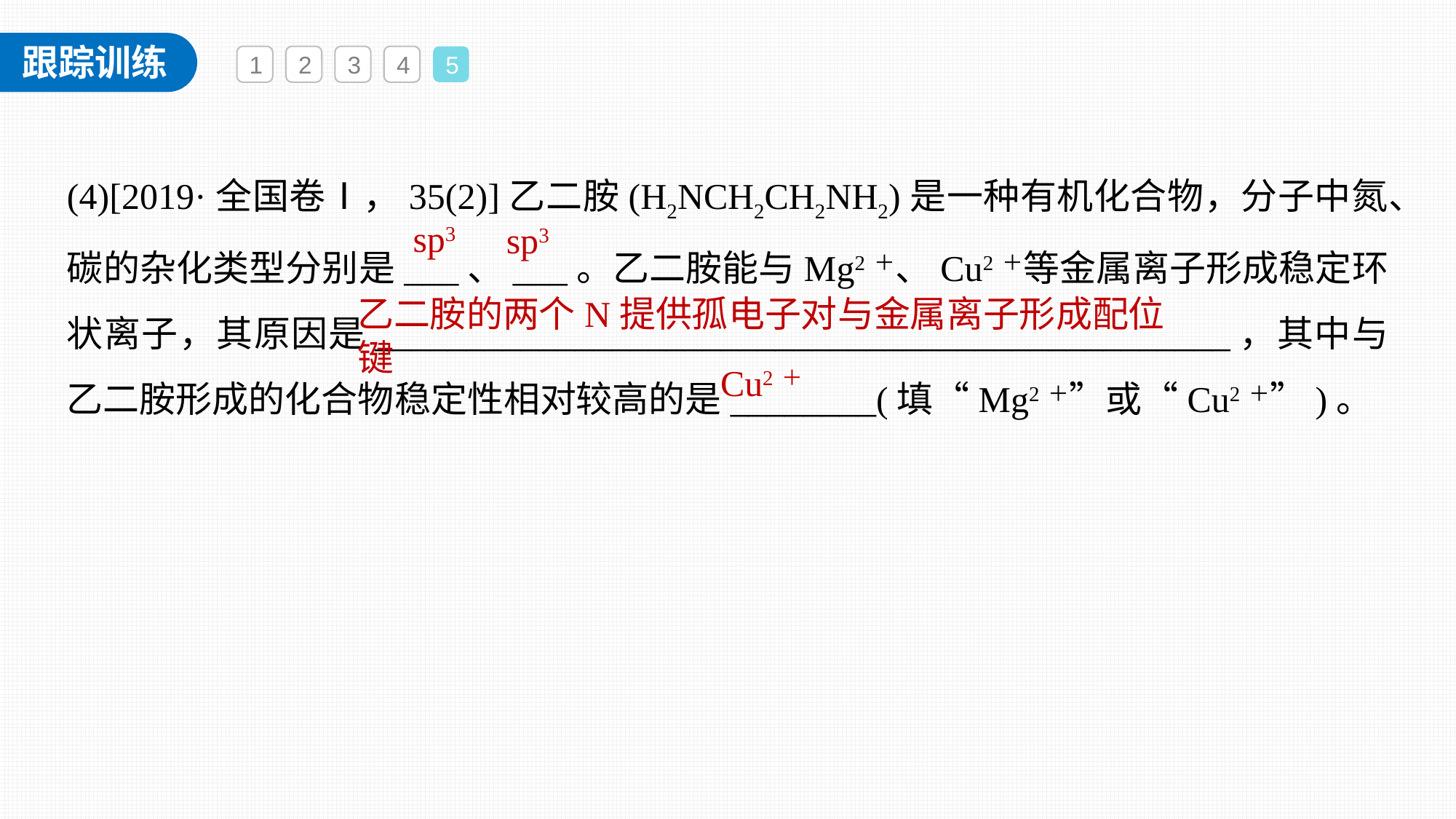

1
2
3
4
5
(4)[2019·全国卷Ⅰ，35(2)]乙二胺(H2NCH2CH2NH2)是一种有机化合物，分子中氮、碳的杂化类型分别是___、___。乙二胺能与Mg2＋、Cu2＋等金属离子形成稳定环状离子，其原因是_______________________________________________，其中与乙二胺形成的化合物稳定性相对较高的是________(填“Mg2＋”或“Cu2＋”)。
sp3
sp3
乙二胺的两个N提供孤电子对与金属离子形成配位键
Cu2＋